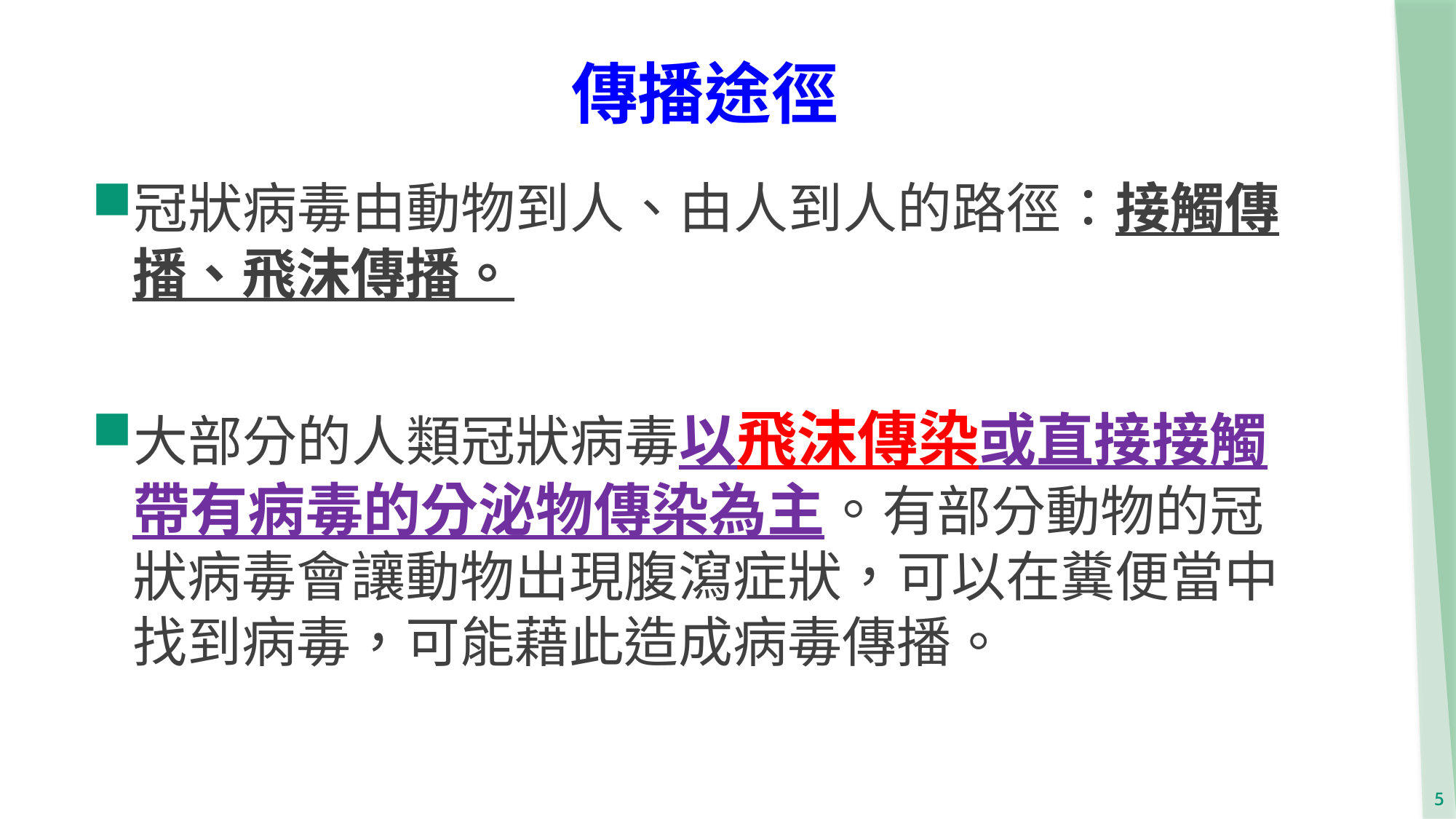

# 傳播途徑
冠狀病毒由動物到人、由人到人的路徑：接觸傳播、飛沫傳播。

大部分的人類冠狀病毒以飛沫傳染或直接接觸帶有病毒的分泌物傳染為主。有部分動物的冠狀病毒會讓動物出現腹瀉症狀，可以在糞便當中找到病毒，可能藉此造成病毒傳播。

5